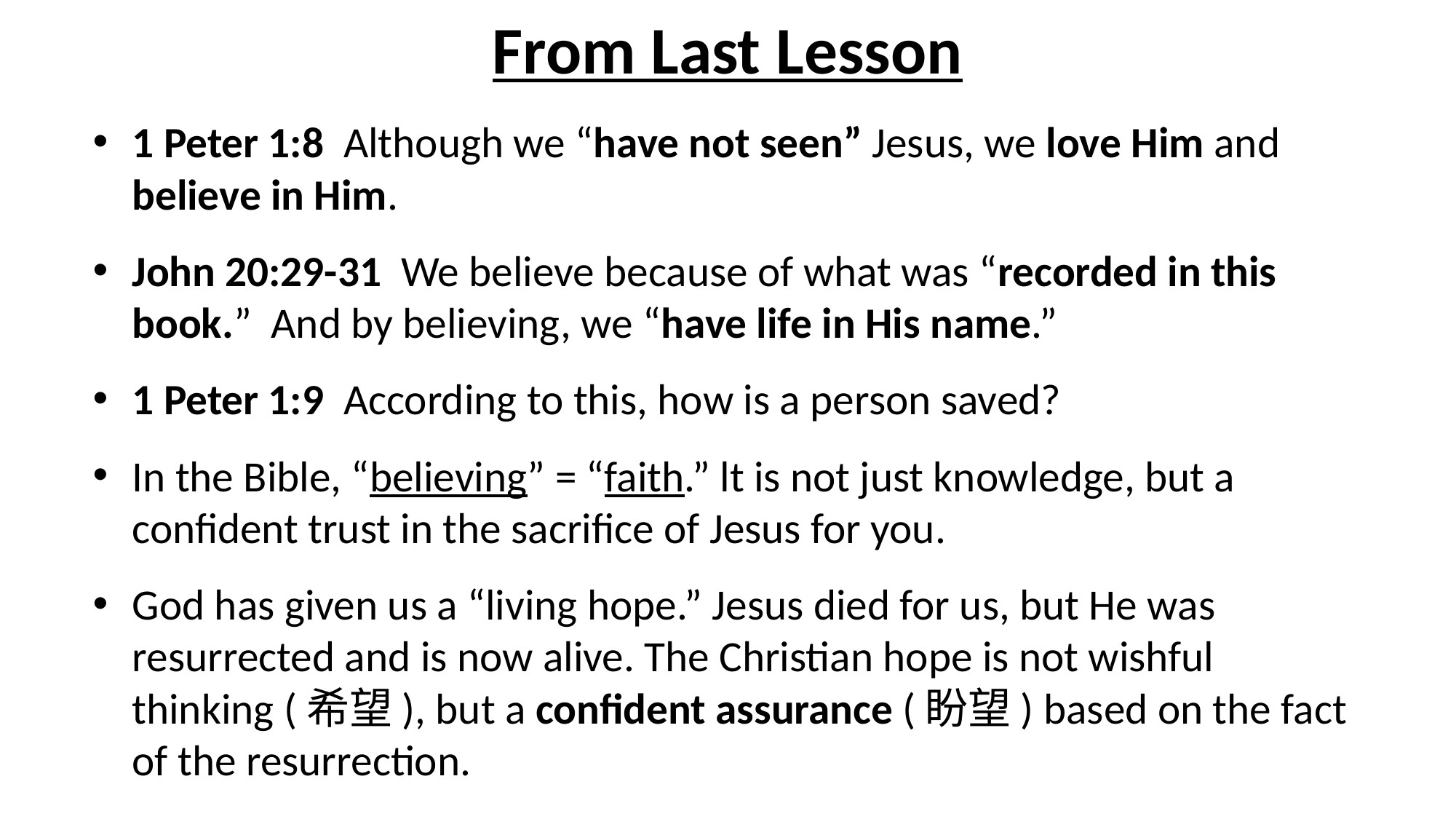

# From Last Lesson
1 Peter 1:8  Although we “have not seen” Jesus, we love Him and believe in Him.
John 20:29-31  We believe because of what was “recorded in this book.”  And by believing, we “have life in His name.”
1 Peter 1:9  According to this, how is a person saved?
In the Bible, “believing” = “faith.” lt is not just knowledge, but a confident trust in the sacrifice of Jesus for you.
God has given us a “living hope.” Jesus died for us, but He was resurrected and is now alive. The Christian hope is not wishful thinking (希望), but a confident assurance (盼望) based on the fact of the resurrection.